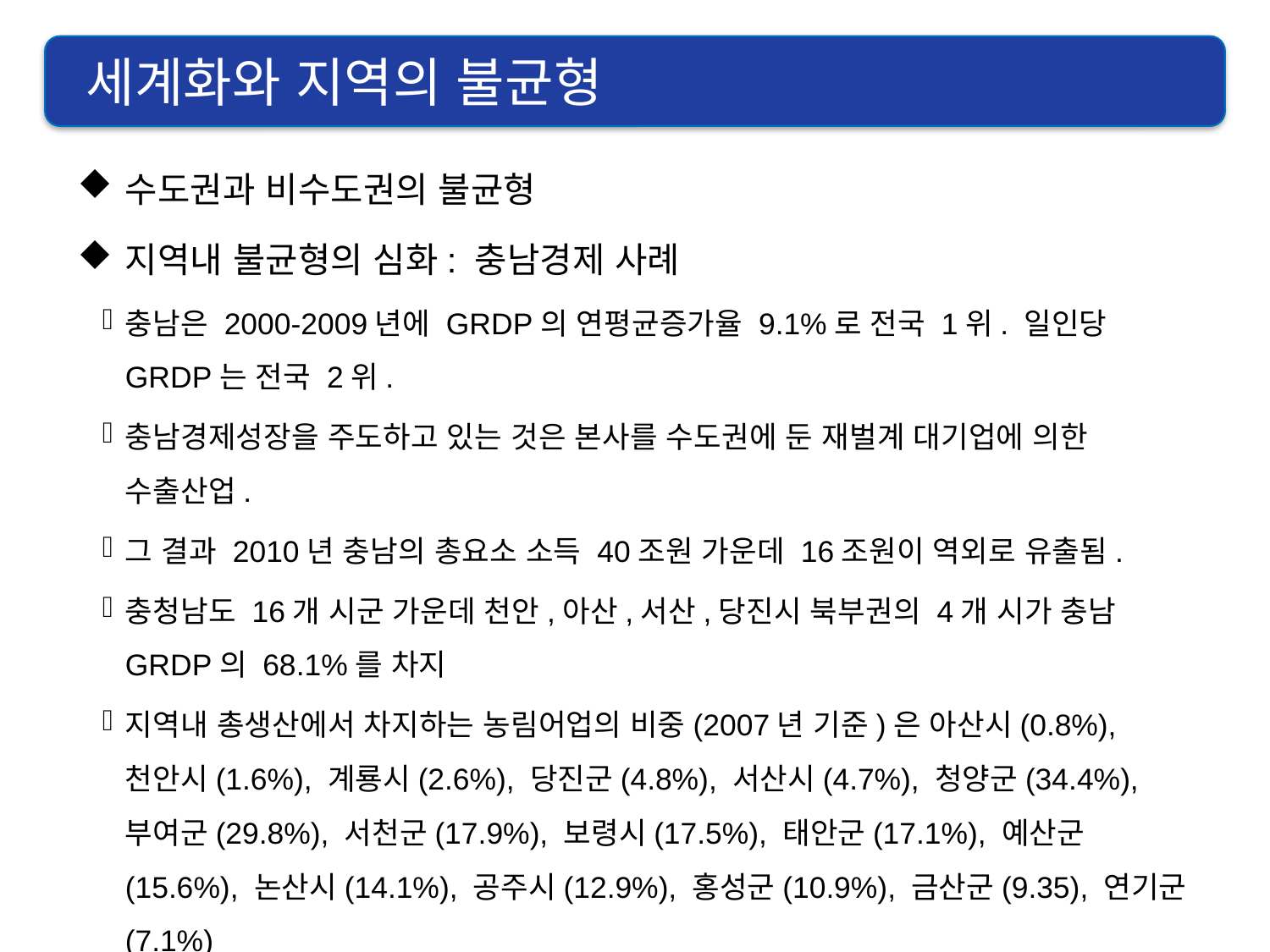

세계화와 지역의 불균형
수도권과 비수도권의 불균형
지역내 불균형의 심화: 충남경제 사례
충남은 2000-2009년에 GRDP의 연평균증가율 9.1%로 전국 1위. 일인당 GRDP는 전국 2위.
충남경제성장을 주도하고 있는 것은 본사를 수도권에 둔 재벌계 대기업에 의한 수출산업.
그 결과 2010년 충남의 총요소 소득 40조원 가운데 16조원이 역외로 유출됨.
충청남도 16개 시군 가운데 천안,아산,서산,당진시 북부권의 4개 시가 충남 GRDP의 68.1%를 차지
지역내 총생산에서 차지하는 농림어업의 비중(2007년 기준)은 아산시(0.8%), 천안시(1.6%), 계룡시(2.6%), 당진군(4.8%), 서산시(4.7%), 청양군(34.4%), 부여군(29.8%), 서천군(17.9%), 보령시(17.5%), 태안군(17.1%), 예산군(15.6%), 논산시(14.1%), 공주시(12.9%), 홍성군(10.9%), 금산군(9.35), 연기군(7.1%)